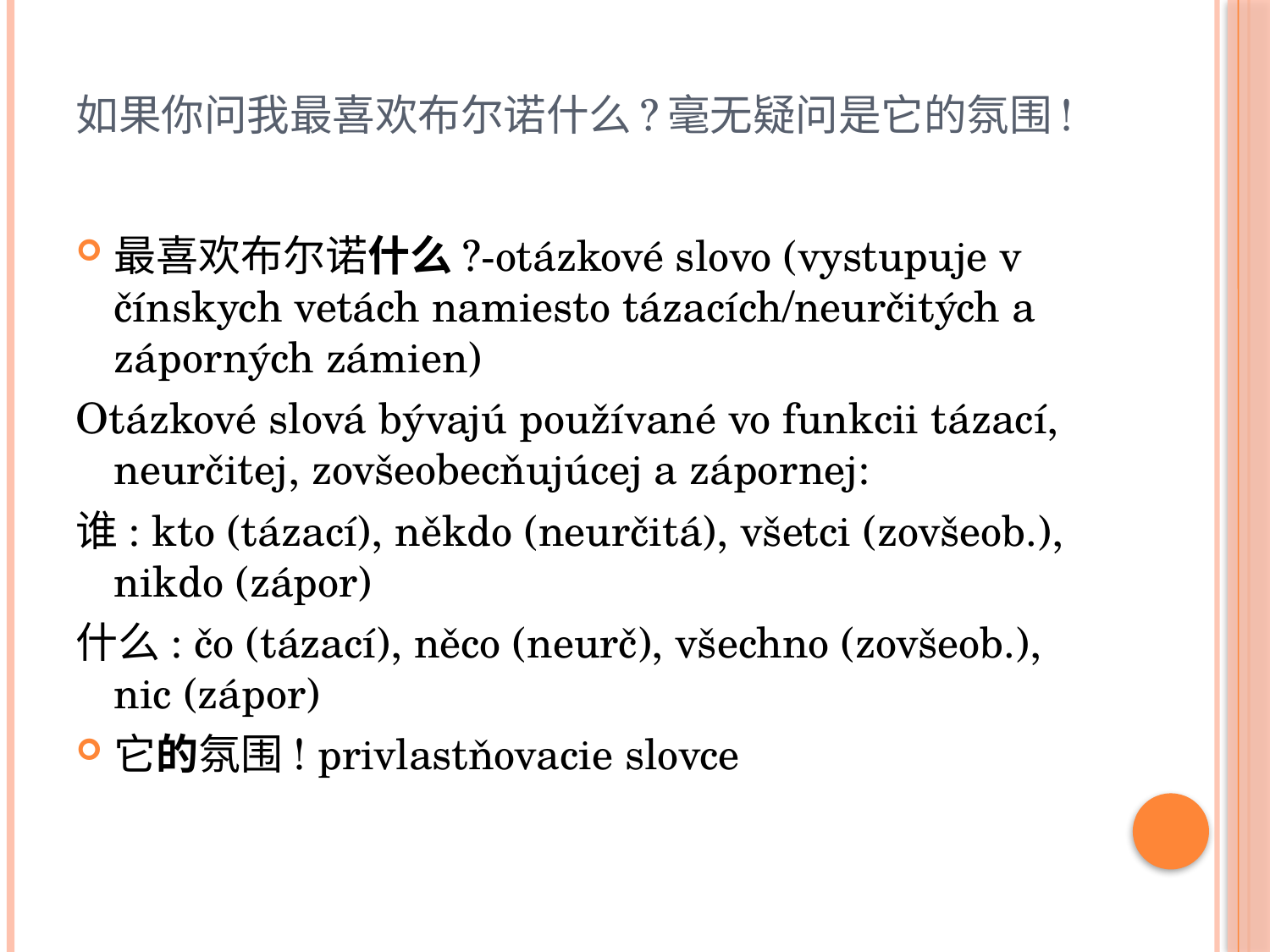

# 如果你问我最喜欢布尔诺什么?毫无疑问是它的氛围!
最喜欢布尔诺什么?-otázkové slovo (vystupuje v čínskych vetách namiesto tázacích/neurčitých a záporných zámien)
Otázkové slová bývajú používané vo funkcii tázací,  neurčitej, zovšeobecňujúcej a zápornej:
谁: kto (tázací), někdo (neurčitá), všetci (zovšeob.), nikdo (zápor)
什么: čo (tázací), něco (neurč), všechno (zovšeob.), nic (zápor)
它的氛围! privlastňovacie slovce